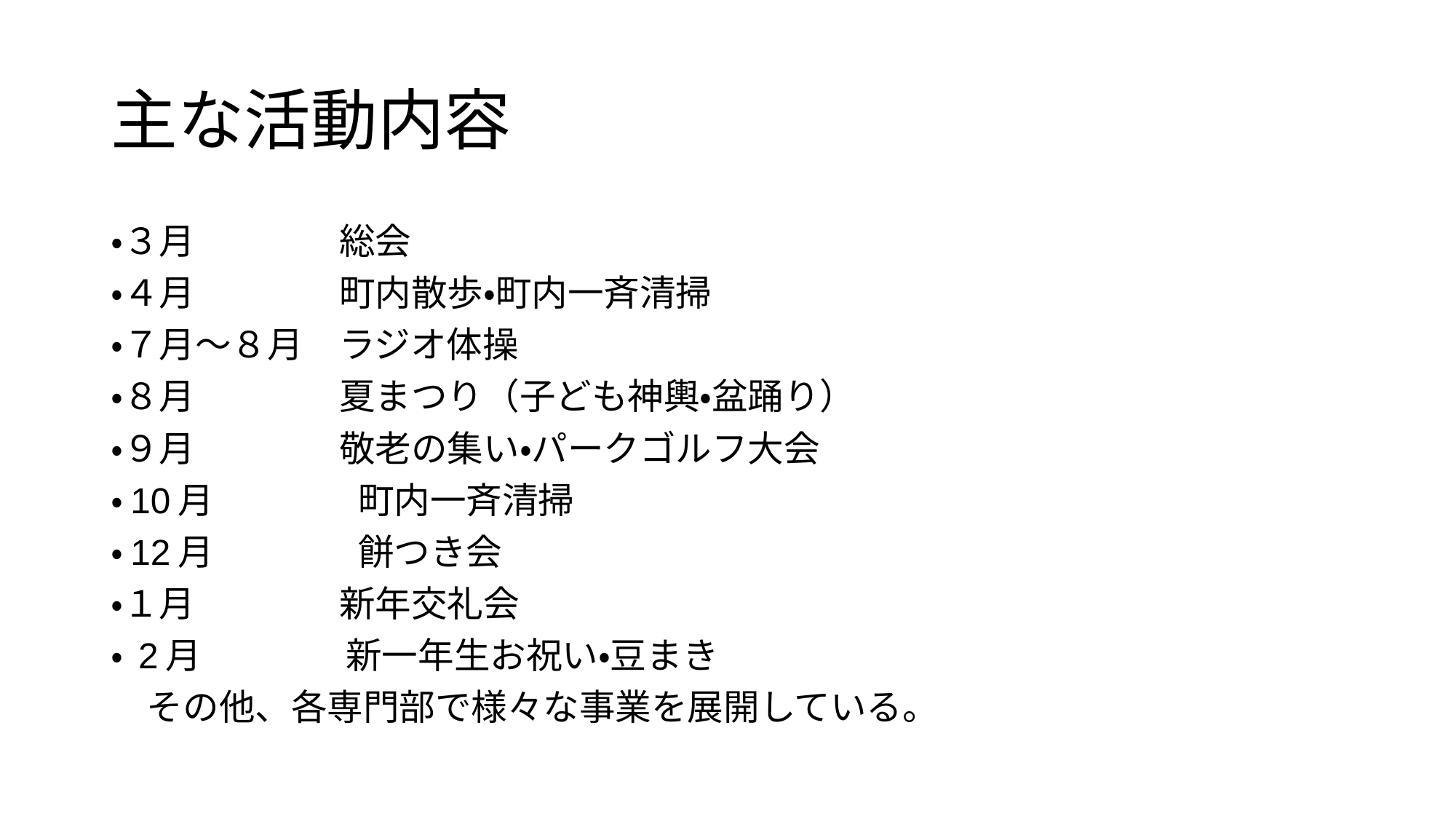

# 主な活動内容
・３月　　　　総会
・４月　　　　町内散歩・町内一斉清掃
・７月～８月　ラジオ体操
・８月　　　　夏まつり（子ども神輿・盆踊り）
・９月　　　　敬老の集い・パークゴルフ大会
・10月　　　　町内一斉清掃
・12月　　　　餅つき会
・１月　　　　新年交礼会
・ 2月　　　　新一年生お祝い・豆まき
　その他、各専門部で様々な事業を展開している。